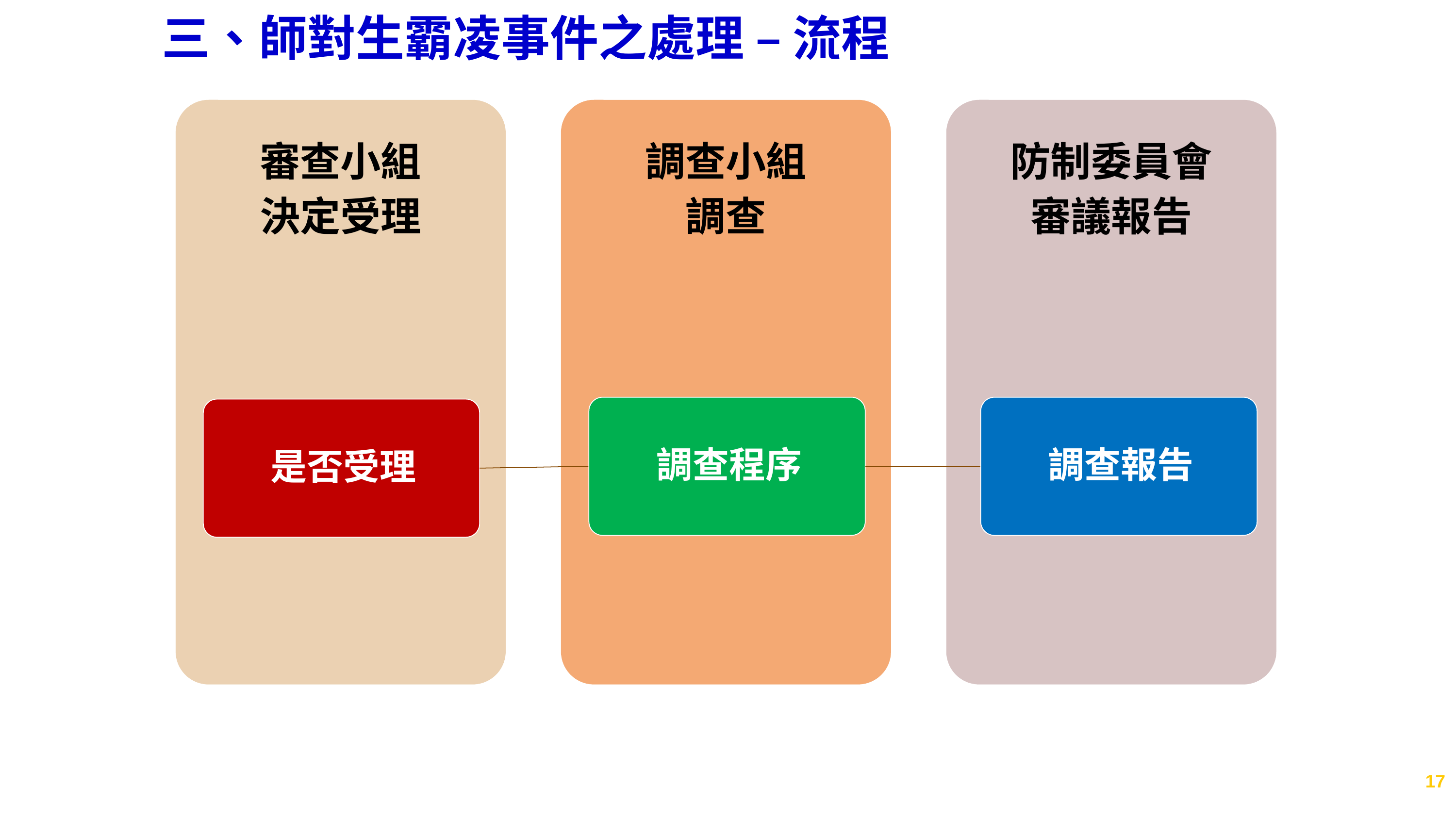

三、師對生霸凌事件之處理 – 流程
防制委員會
審議報告
調查小組
調查
審查小組
決定受理
是否受理

調查程序

調查報告
17